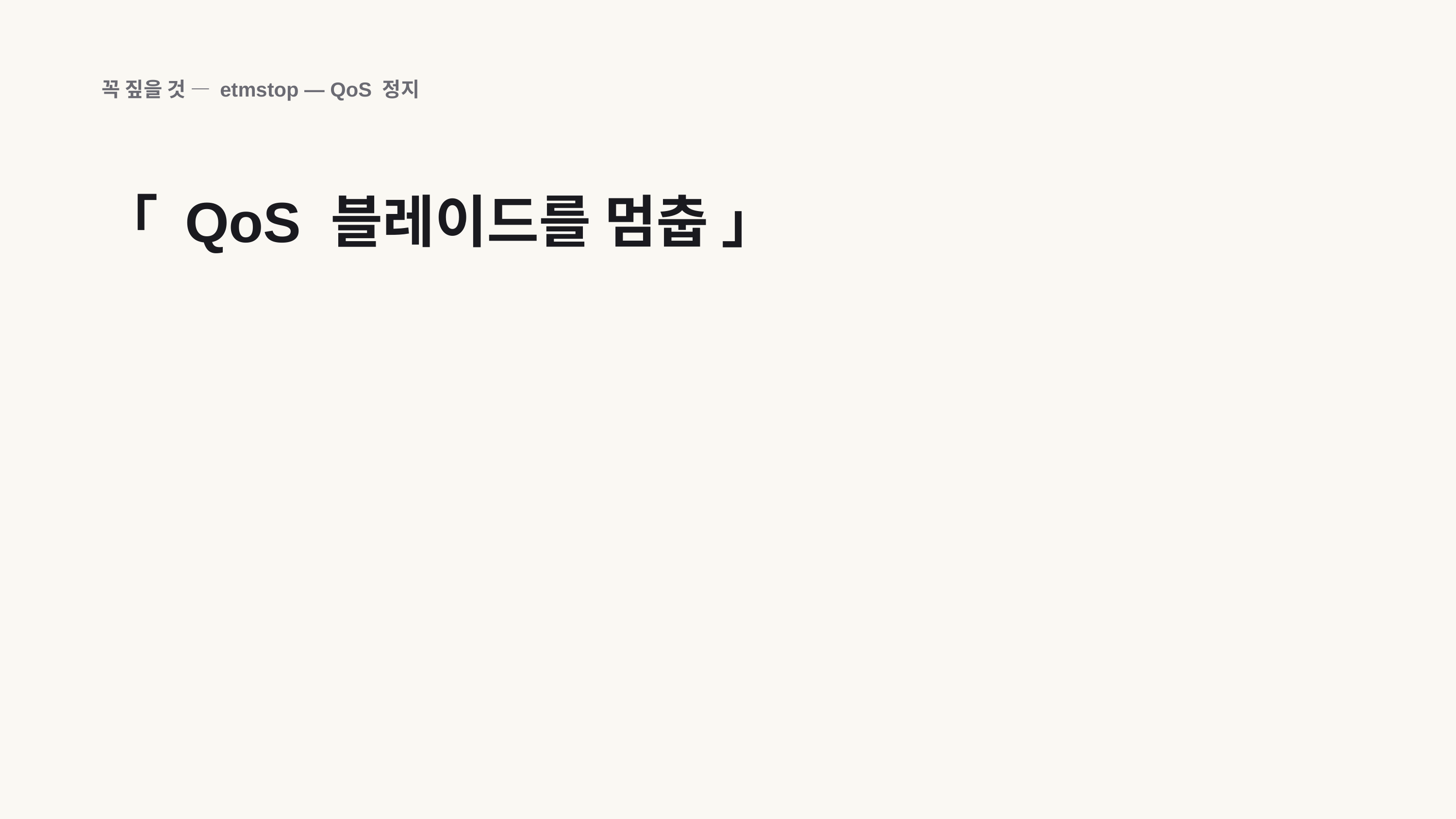

꼭 짚을 것 — etmstop — QoS 정지
「 QoS 블레이드를 멈춥 」